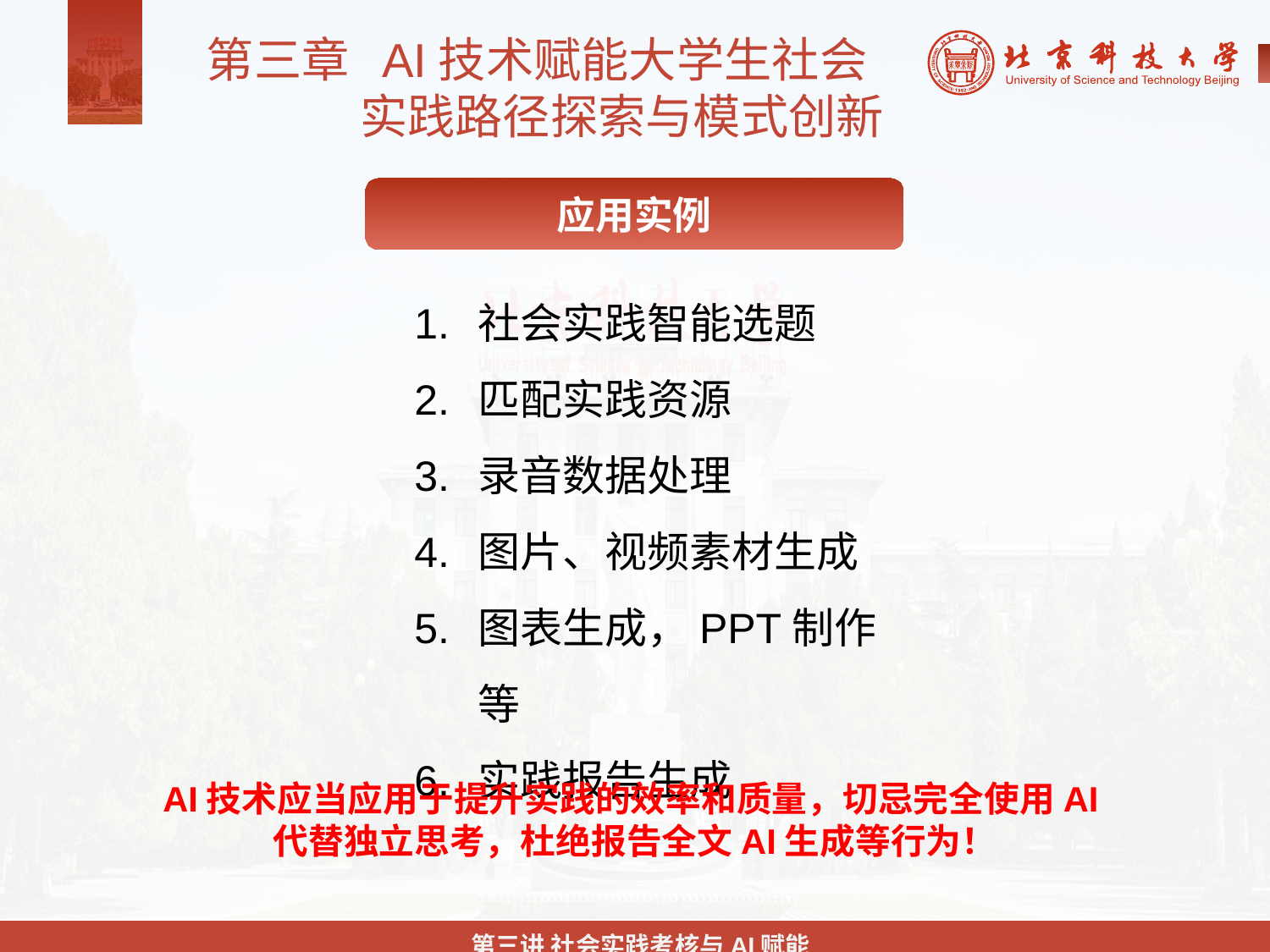

第三章  AI技术赋能大学生社会
               实践路径探索与模式创新

应用实例
社会实践智能选题
匹配实践资源
录音数据处理
图片、视频素材生成
图表生成，PPT制作等
实践报告生成
AI技术应当应用于提升实践的效率和质量，切忌完全使用AI代替独立思考，杜绝报告全文AI生成等行为！